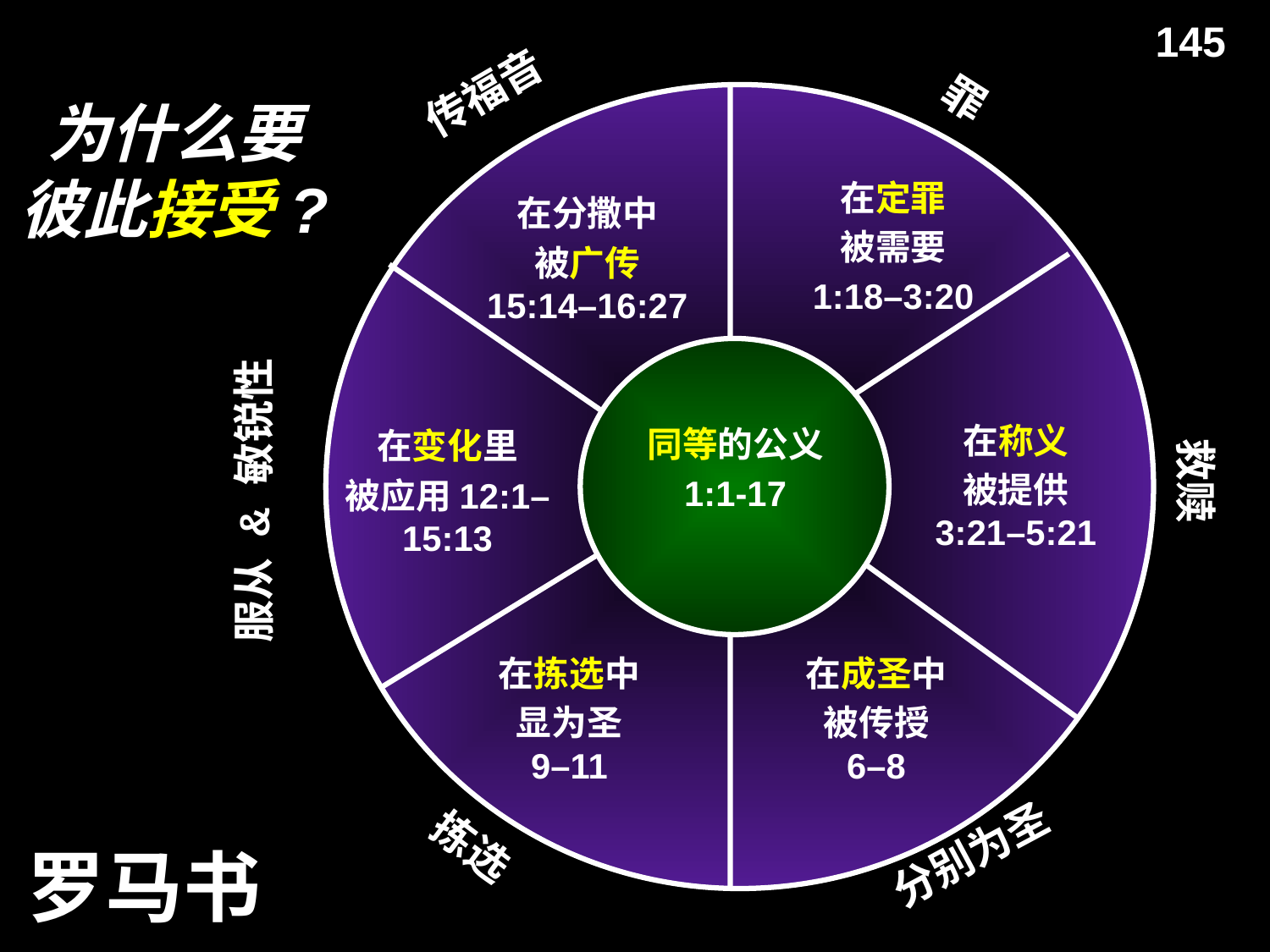

145
# 为什么要 彼此接受?
传福音
罪

在定罪
被需要
1:18–3:20
在分撒中
被广传
15:14–16:27

在称义
被提供
3:21–5:21
同等的公义
1:1-17
在变化里
被应用12:1–15:13
救赎

 服从 & 敏锐性

在拣选中
显为圣
9–11
在成圣中
被传授
6–8
拣选
分别为圣
罗马书